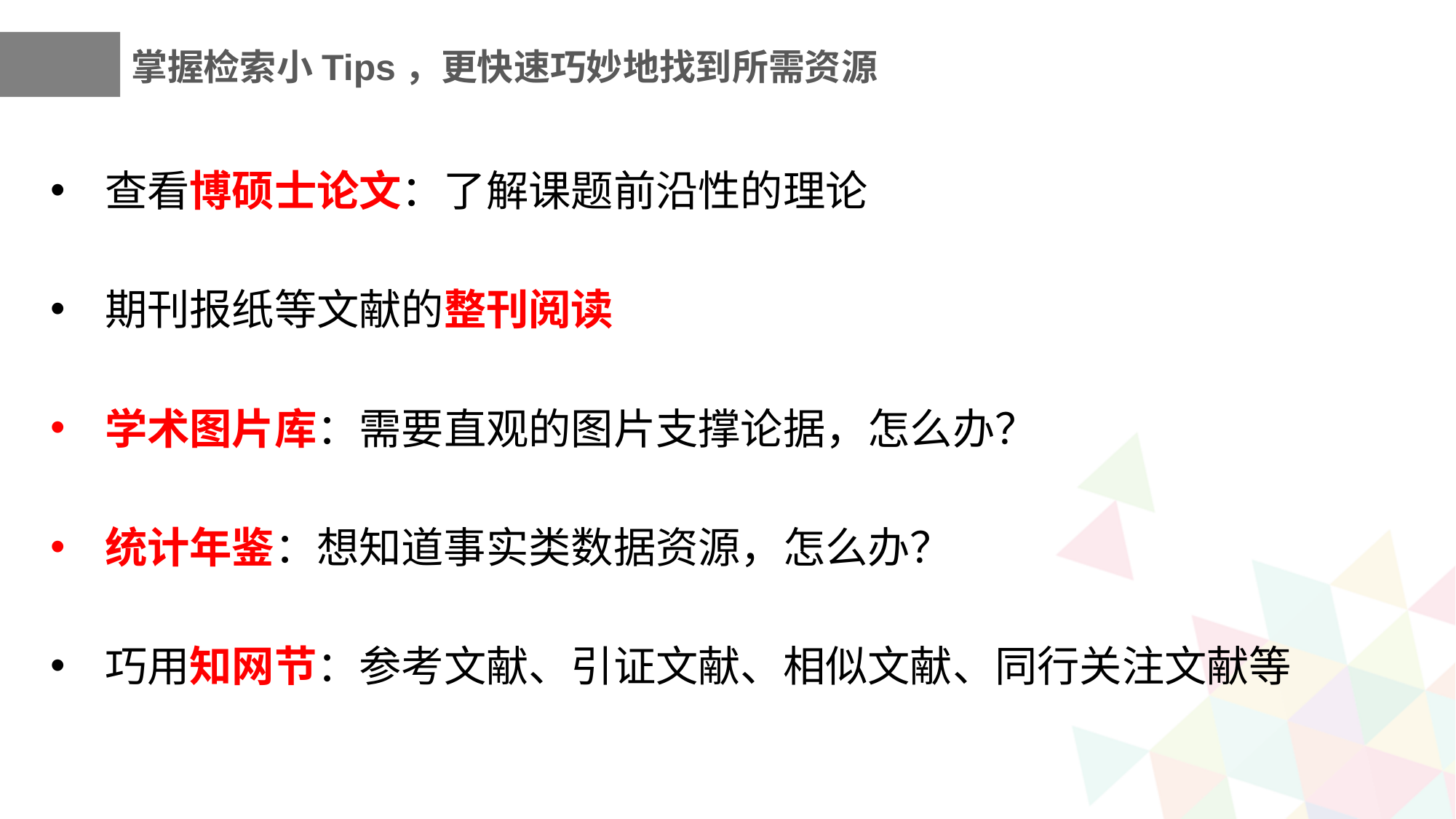

掌握检索小Tips，更快速巧妙地找到所需资源
查看博硕士论文：了解课题前沿性的理论

期刊报纸等文献的整刊阅读

学术图片库：需要直观的图片支撑论据，怎么办？

统计年鉴：想知道事实类数据资源，怎么办？

巧用知网节：参考文献、引证文献、相似文献、同行关注文献等